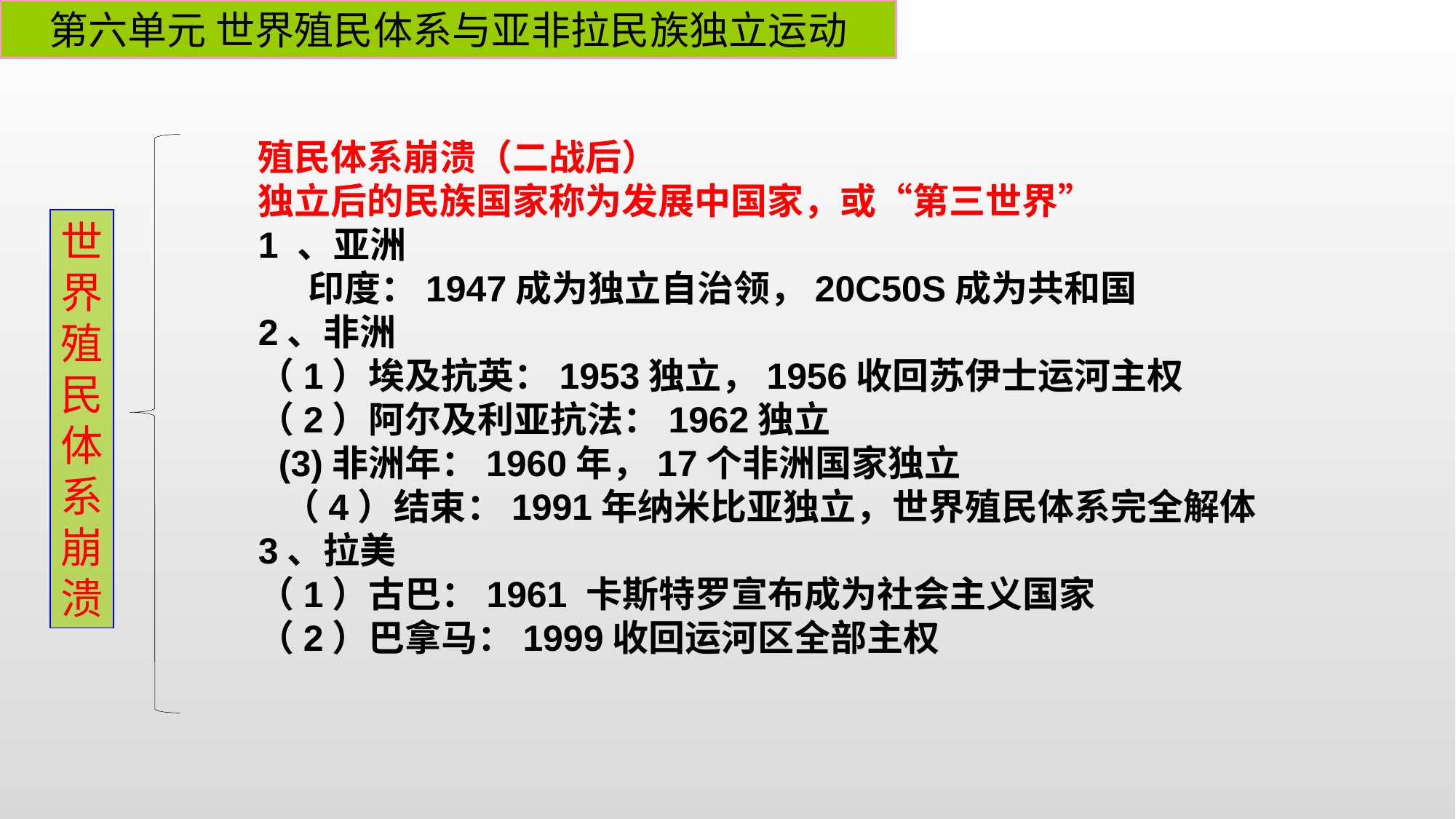

第六单元 世界殖民体系与亚非拉民族独立运动
殖民体系崩溃（二战后）
独立后的民族国家称为发展中国家，或“第三世界”
1 、亚洲
     印度：1947成为独立自治领，20C50S成为共和国
2、非洲
（1）埃及抗英：1953独立，1956收回苏伊士运河主权
（2）阿尔及利亚抗法：1962独立
  (3)非洲年：1960年，17个非洲国家独立
  （4）结束：1991年纳米比亚独立，世界殖民体系完全解体
3、拉美
（1）古巴：1961 卡斯特罗宣布成为社会主义国家
（2）巴拿马：1999收回运河区全部主权

世界殖民体系崩溃